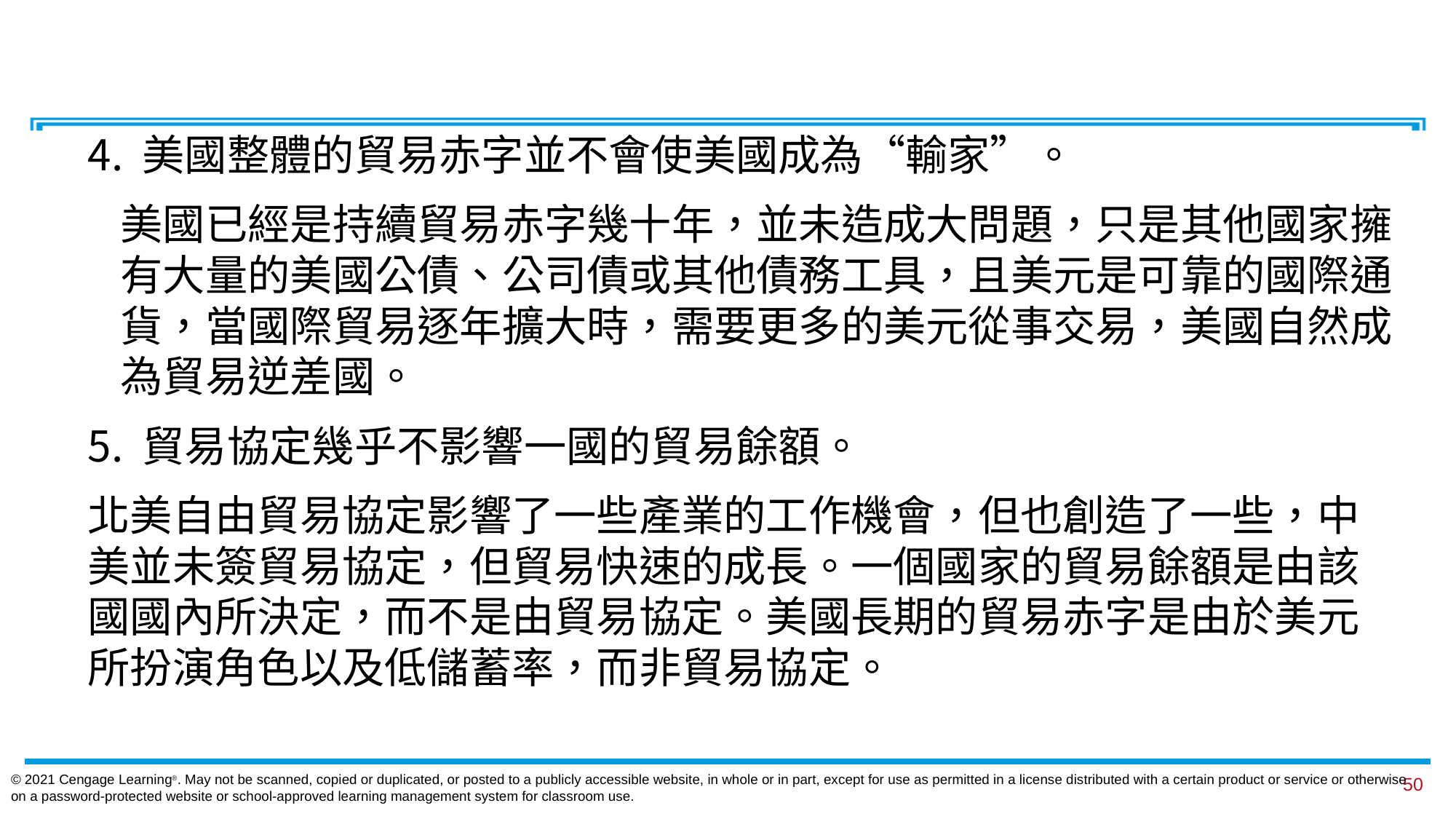

#
美國整體的貿易赤字並不會使美國成為“輸家”。
美國已經是持續貿易赤字幾十年，並未造成大問題，只是其他國家擁有大量的美國公債、公司債或其他債務工具，且美元是可靠的國際通貨，當國際貿易逐年擴大時，需要更多的美元從事交易，美國自然成為貿易逆差國。
貿易協定幾乎不影響一國的貿易餘額。
北美自由貿易協定影響了一些產業的工作機會，但也創造了一些，中美並未簽貿易協定，但貿易快速的成長。一個國家的貿易餘額是由該國國內所決定，而不是由貿易協定。美國長期的貿易赤字是由於美元所扮演角色以及低儲蓄率，而非貿易協定。
© 2021 Cengage Learning®. May not be scanned, copied or duplicated, or posted to a publicly accessible website, in whole or in part, except for use as permitted in a license distributed with a certain product or service or otherwise on a password-protected website or school-approved learning management system for classroom use.
50